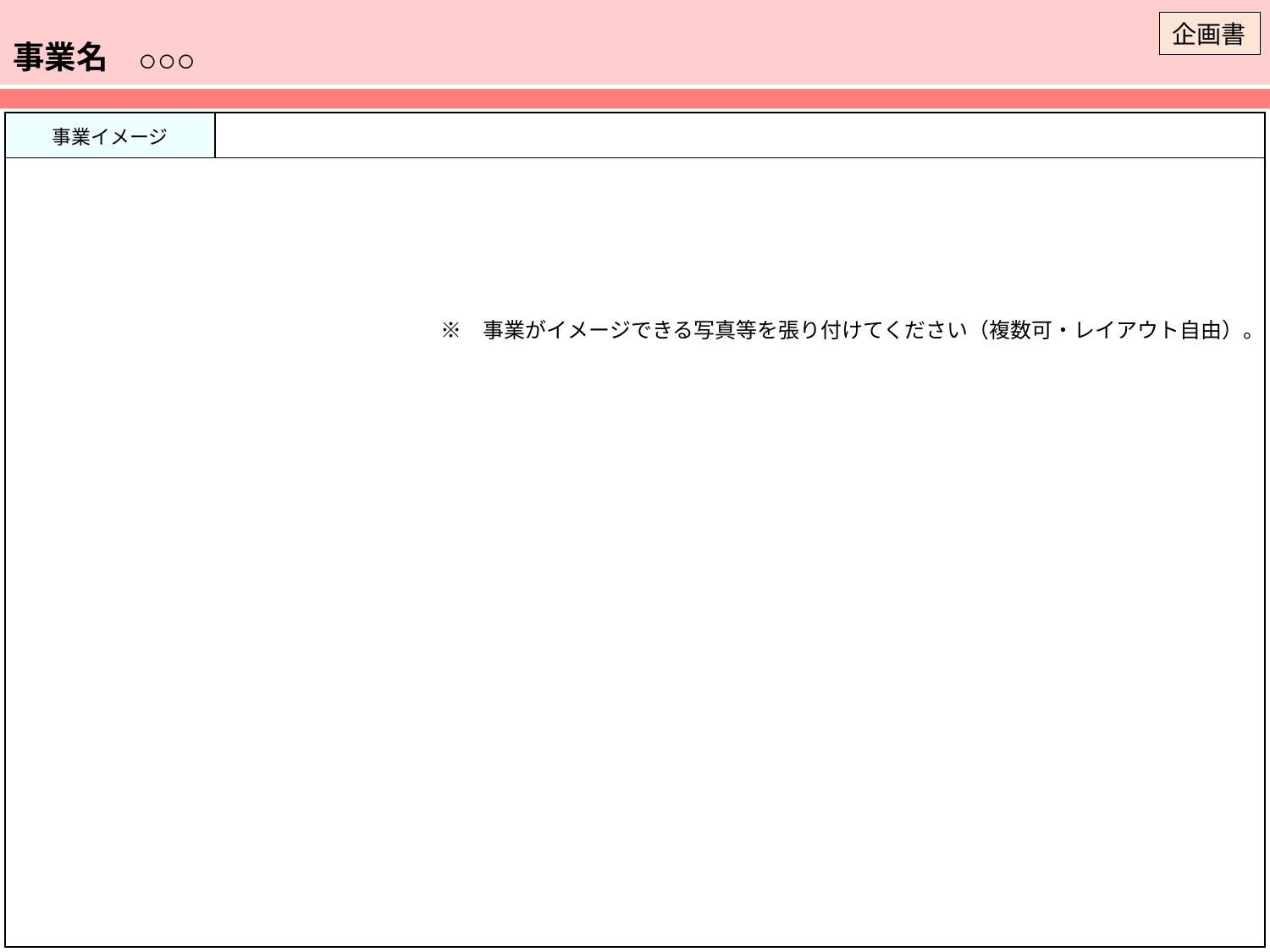

| 事業名 | ○○○ |
| --- | --- |
企画書
| 事業イメージ |  |
| --- | --- |
| ※　事業がイメージできる写真等を張り付けてください（複数可・レイアウト自由）。 |  |